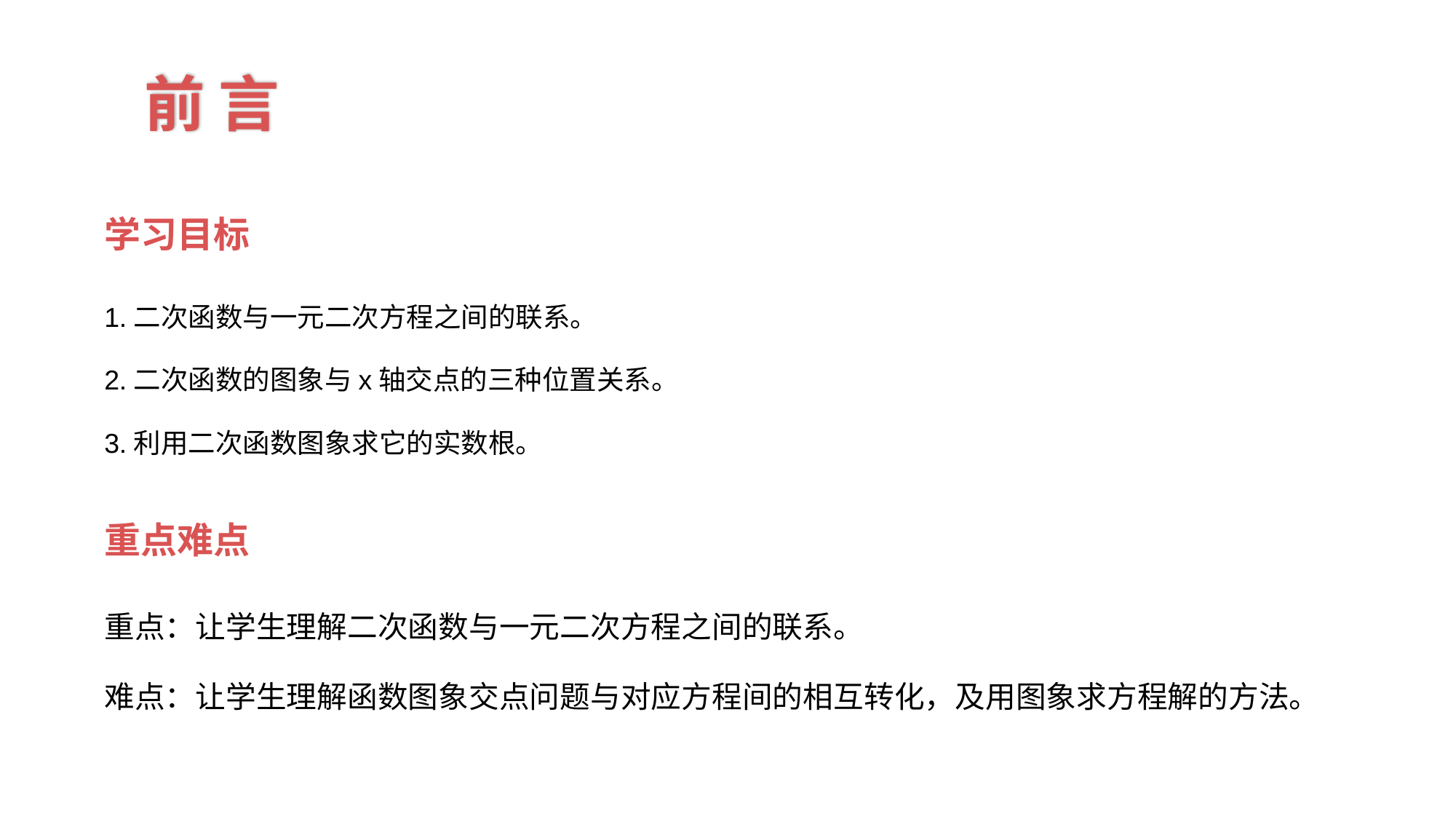

前 言
学习目标
1.二次函数与一元二次方程之间的联系。
2.二次函数的图象与x轴交点的三种位置关系。
3.利用二次函数图象求它的实数根。
重点难点
重点：让学生理解二次函数与一元二次方程之间的联系。
难点：让学生理解函数图象交点问题与对应方程间的相互转化，及用图象求方程解的方法。